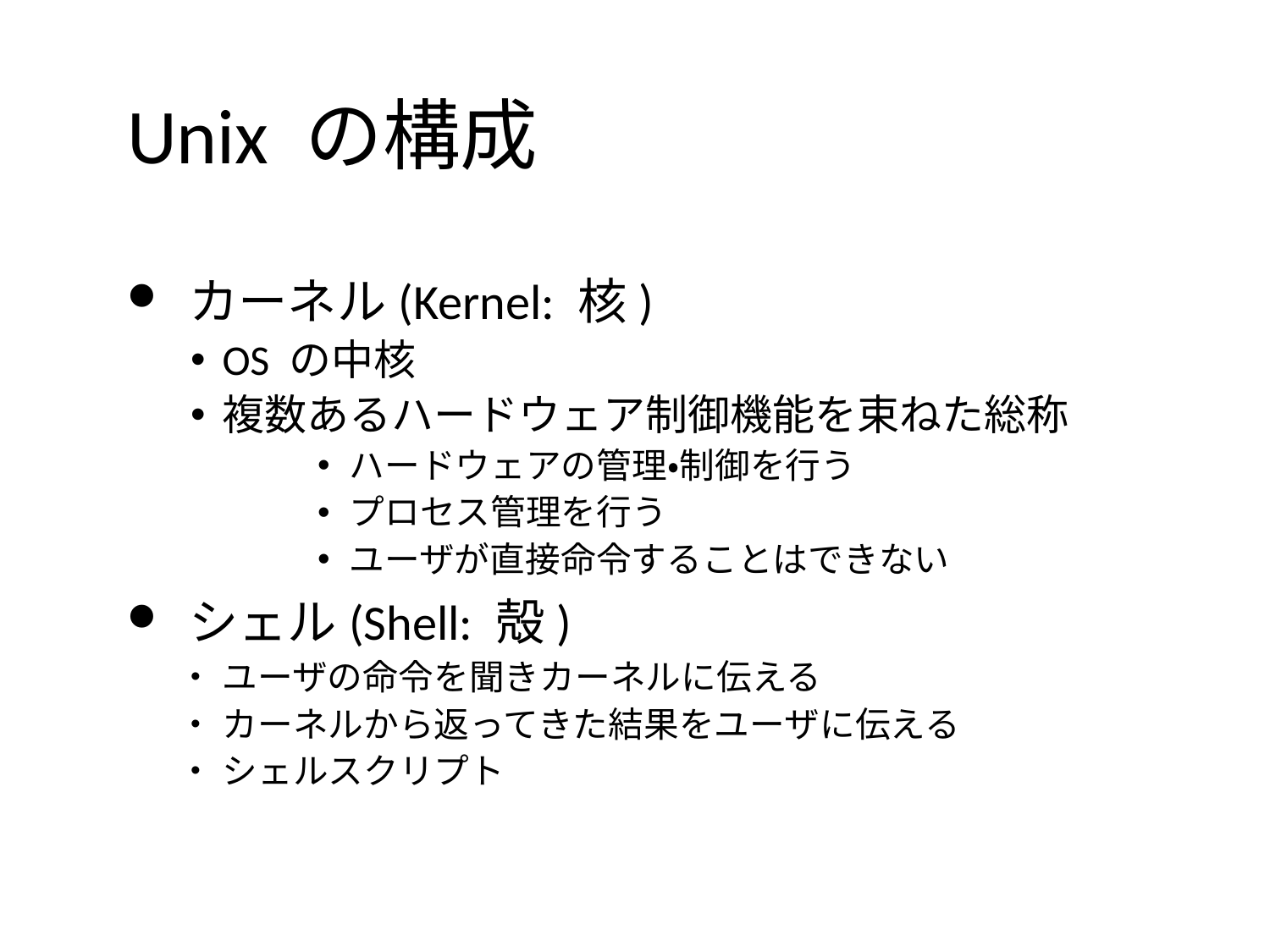

# Unix の構成
 カーネル(Kernel: 核)
OS の中核
複数あるハードウェア制御機能を束ねた総称
ハードウェアの管理・制御を行う
プロセス管理を行う
ユーザが直接命令することはできない
 シェル(Shell: 殻)
ユーザの命令を聞きカーネルに伝える
カーネルから返ってきた結果をユーザに伝える
シェルスクリプト